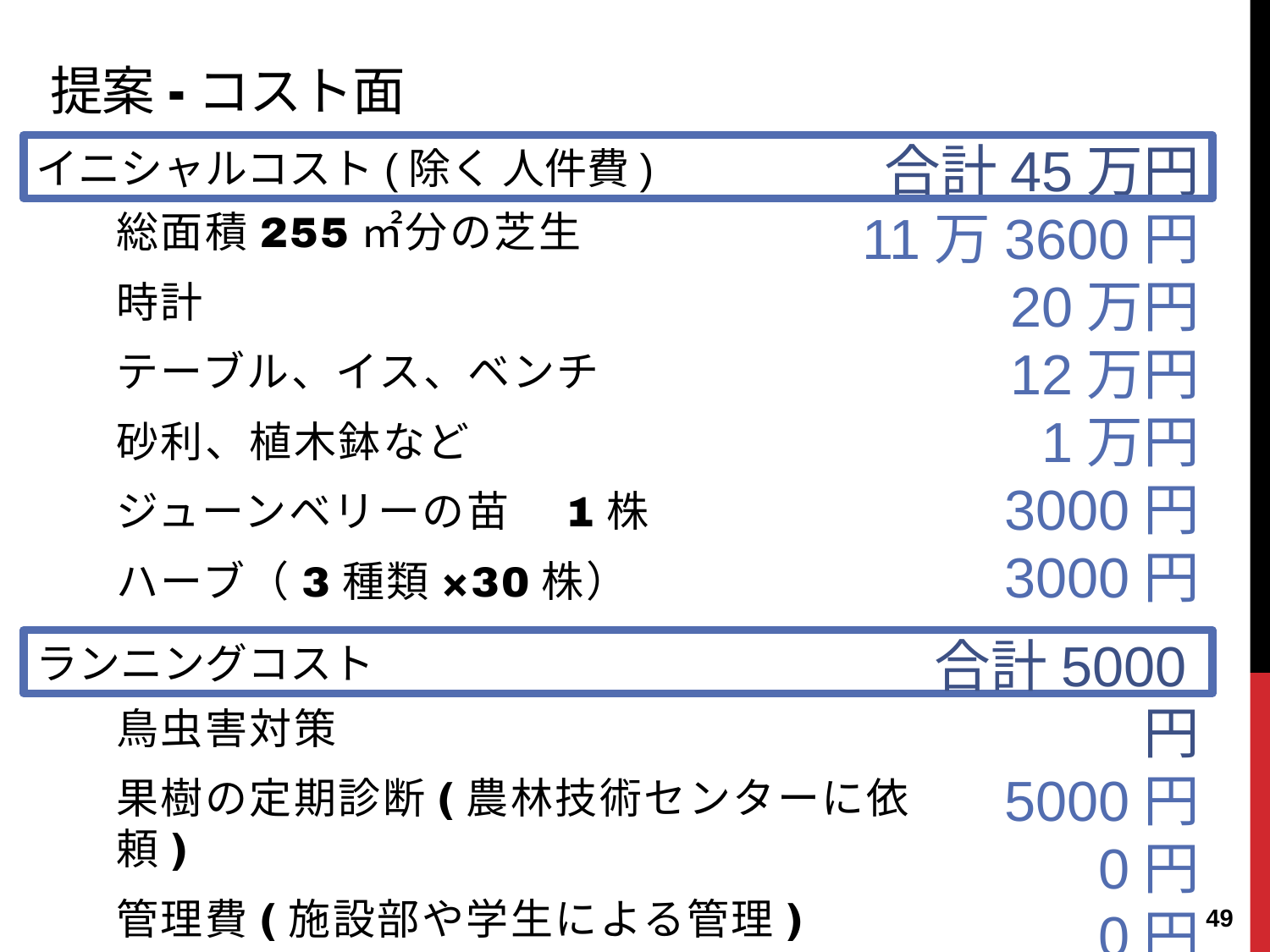

提案-コスト面
合計45万円
11万3600円
20万円
12万円
1万円
3000円
3000円
イニシャルコスト(除く 人件費)
総面積255㎡分の芝生
時計
テーブル、イス、ベンチ
砂利、植木鉢など
ジューンベリーの苗　1株
ハーブ（3種類×30株）
合計5000円
5000円
0円
0円
ランニングコスト
鳥虫害対策
果樹の定期診断(農林技術センターに依頼)
管理費(施設部や学生による管理)
49